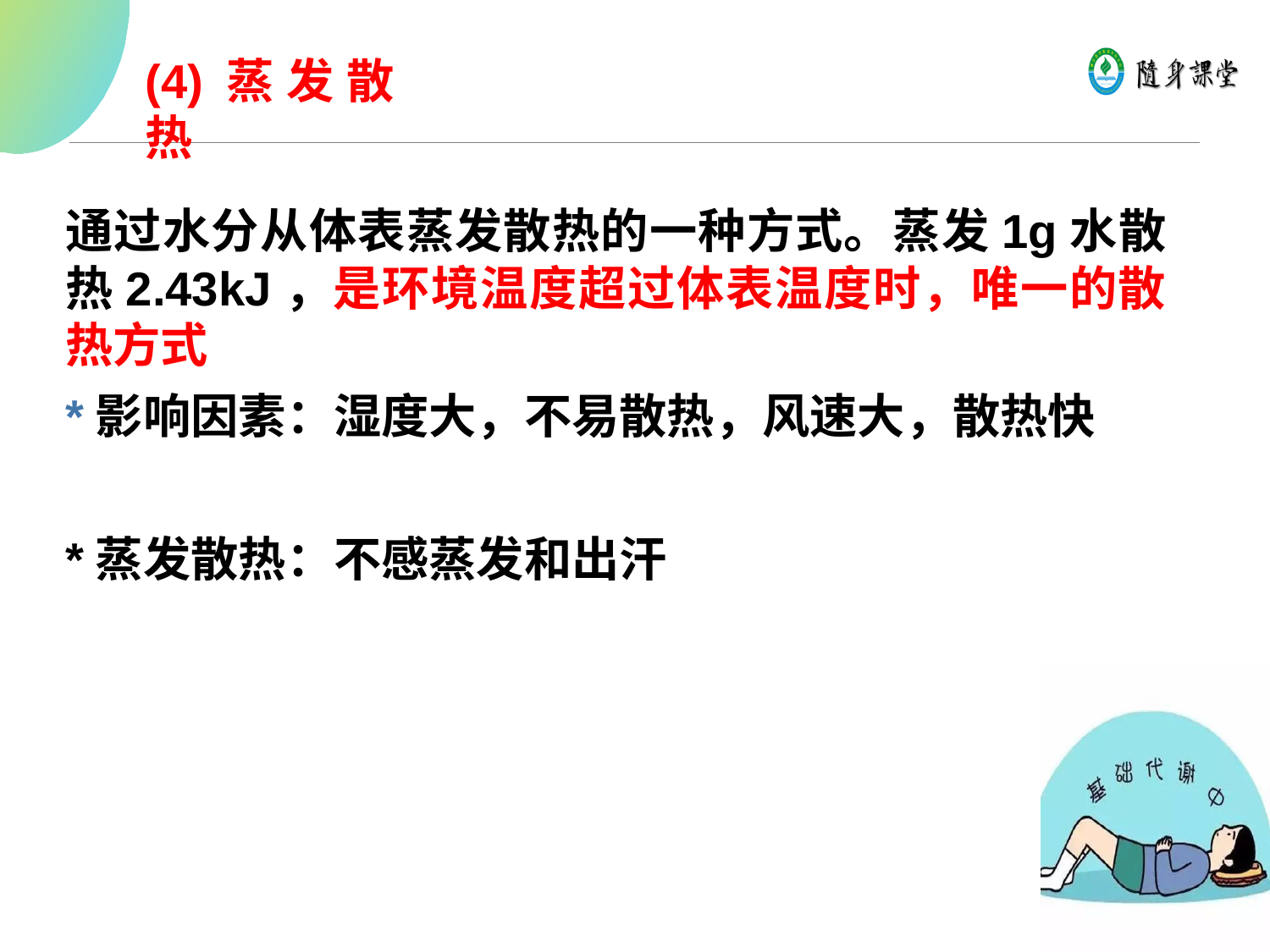

(4)蒸发散热
通过水分从体表蒸发散热的一种方式。蒸发1g水散热2.43kJ，是环境温度超过体表温度时，唯一的散热方式
*影响因素：湿度大，不易散热，风速大，散热快

*蒸发散热：不感蒸发和出汗